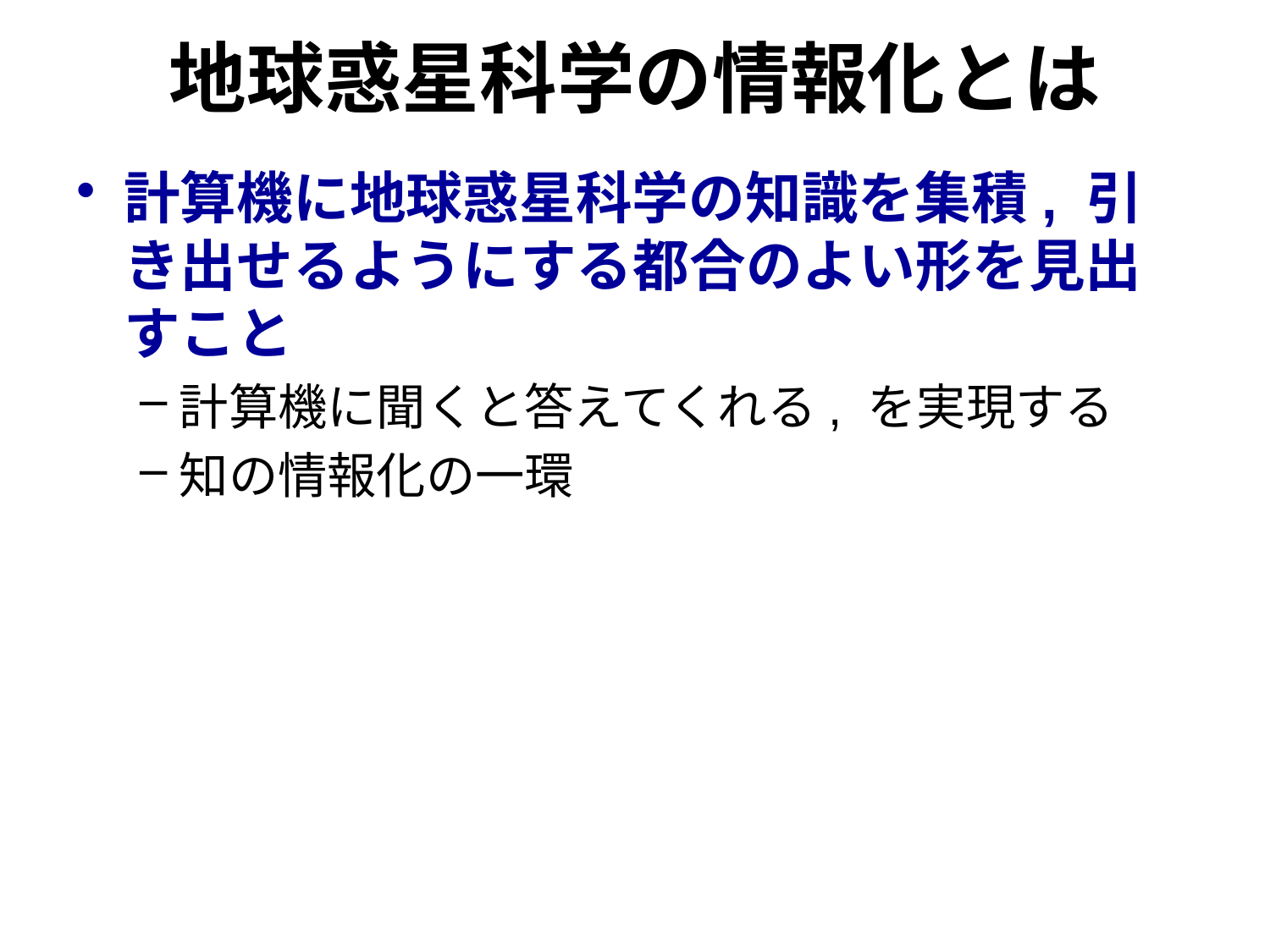

# 地球惑星科学の情報化とは
計算機に地球惑星科学の知識を集積, 引き出せるようにする都合のよい形を見出すこと
計算機に聞くと答えてくれる, を実現する
知の情報化の一環